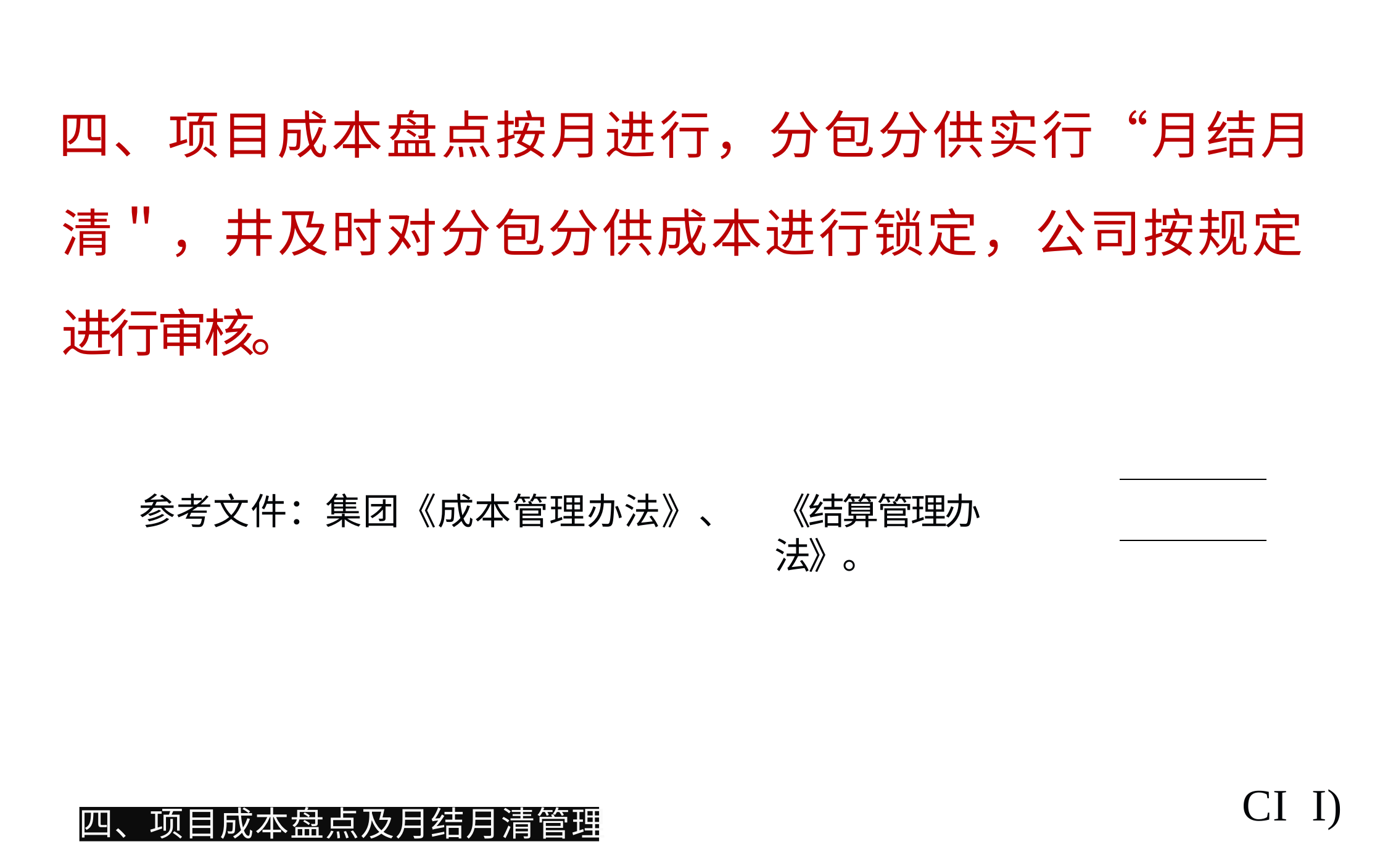

# 四、项目成本盘点按月进行，分包分供实行“月结月
清＂，井及时对分包分供成本进行锁定，公司按规定
进行审核。

参考文件：集团《成本管理办法》、
《结算管理办法》。

CI	I)
四、项目成本盘点及月结月清管理